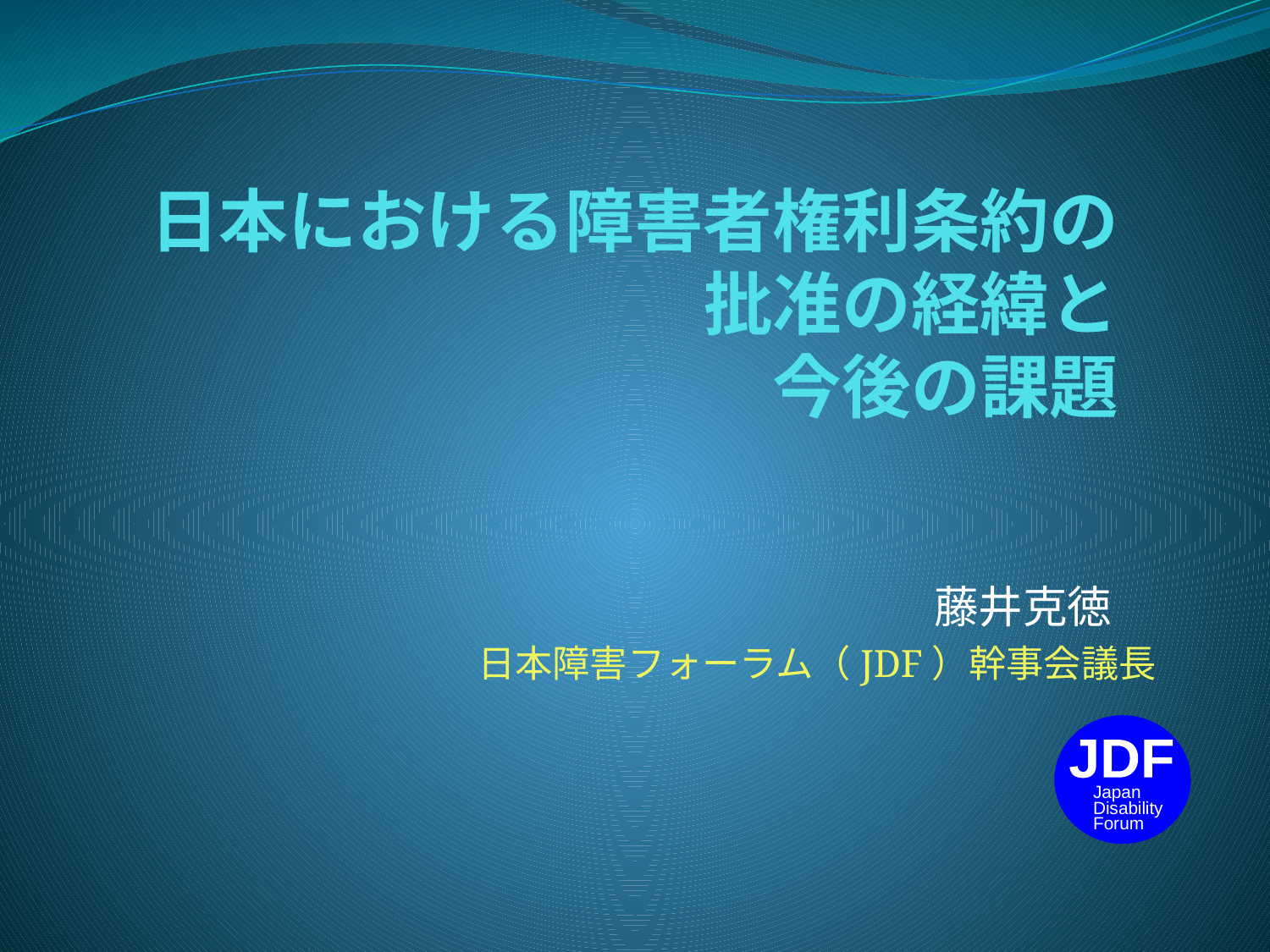

# 日本における障害者権利条約の批准の経緯と 今後の課題

藤井克徳
日本障害フォーラム（JDF）幹事会議長

JDF
Japan Disability
Forum